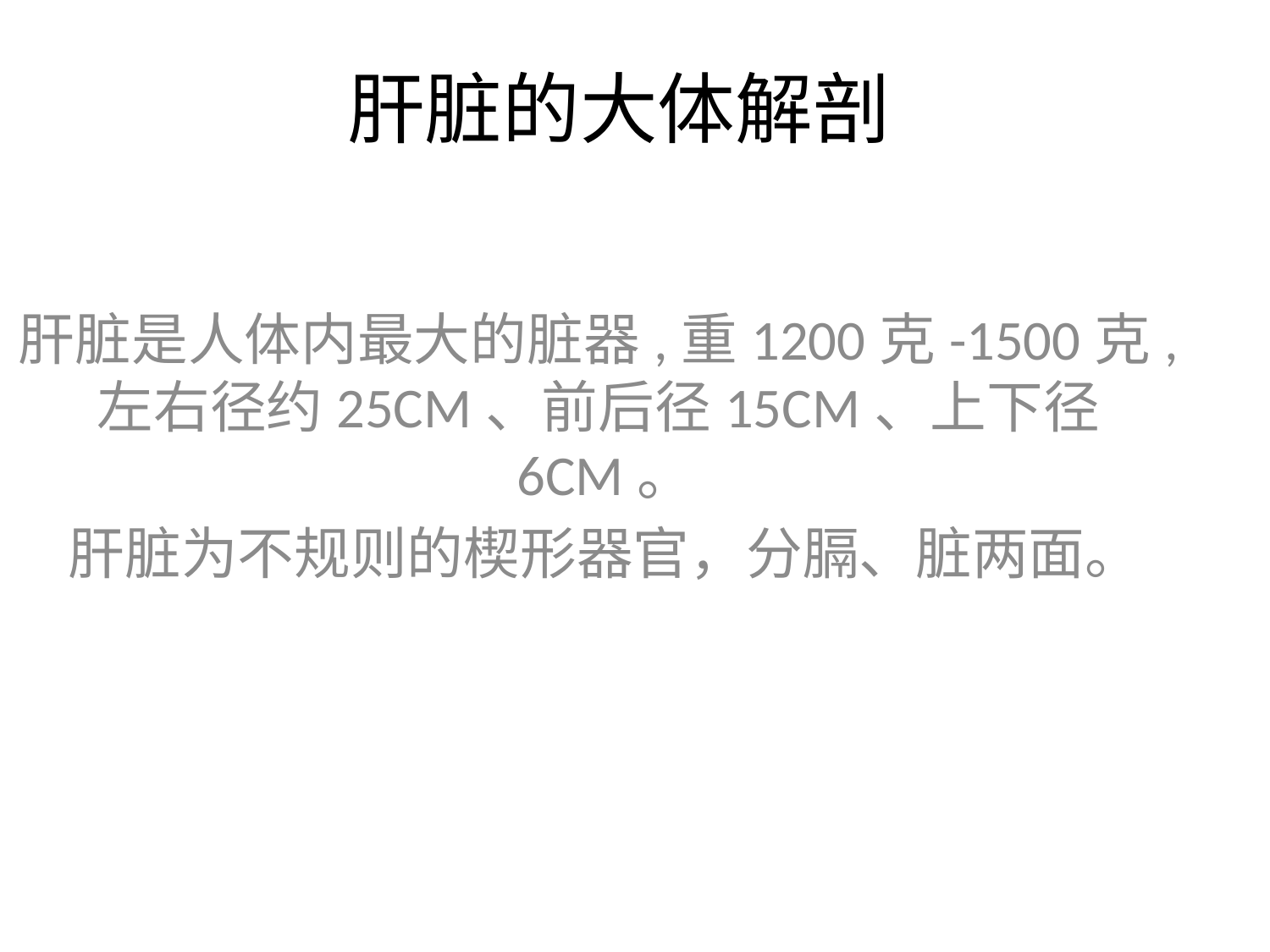

# 肝脏的大体解剖
肝脏是人体内最大的脏器,重1200克-1500克,左右径约25CM、前后径15CM、上下径6CM。
肝脏为不规则的楔形器官，分膈、脏两面。